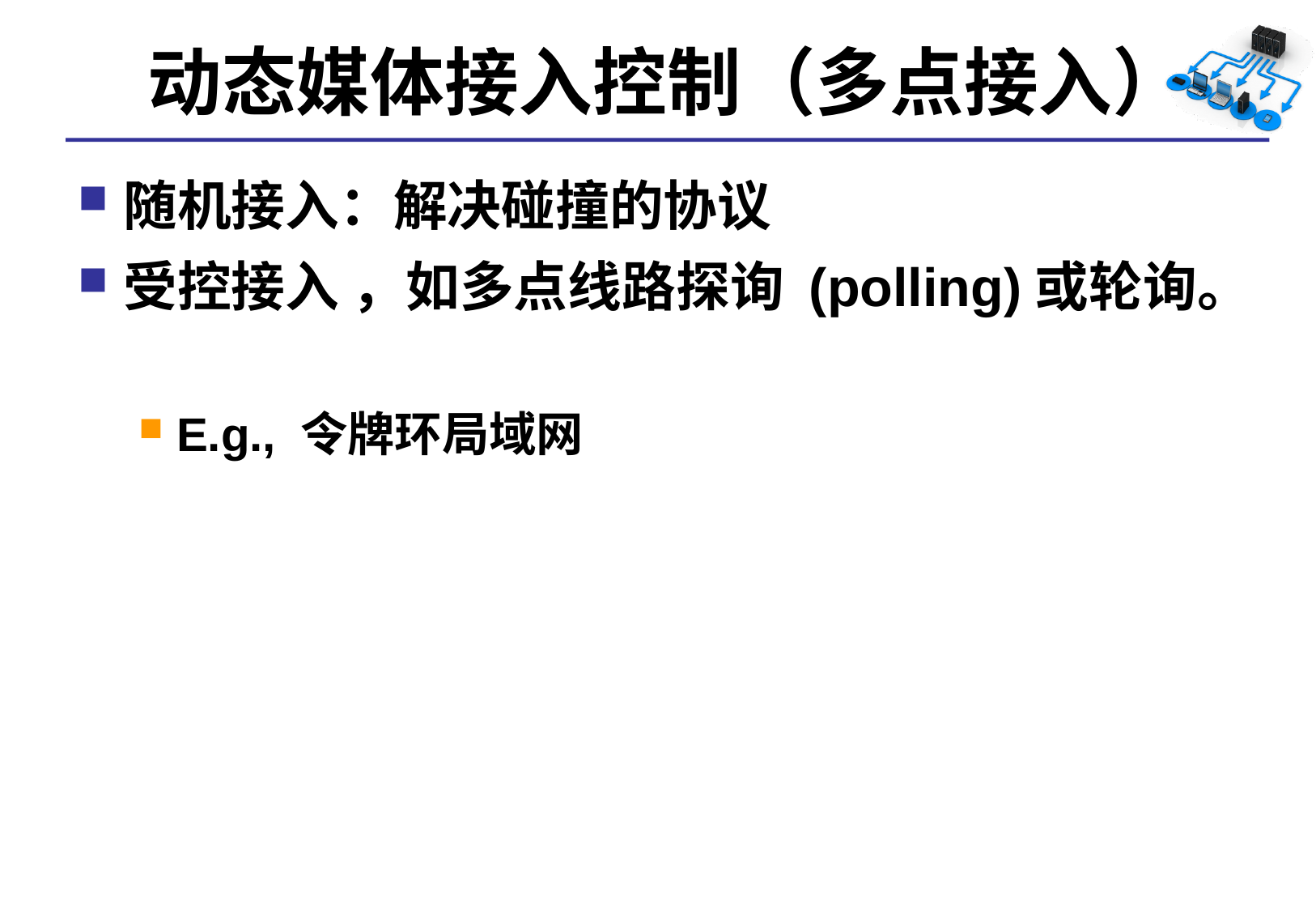

# 动态媒体接入控制（多点接入）
随机接入：解决碰撞的协议
受控接入 ，如多点线路探询 (polling)或轮询。
E.g., 令牌环局域网